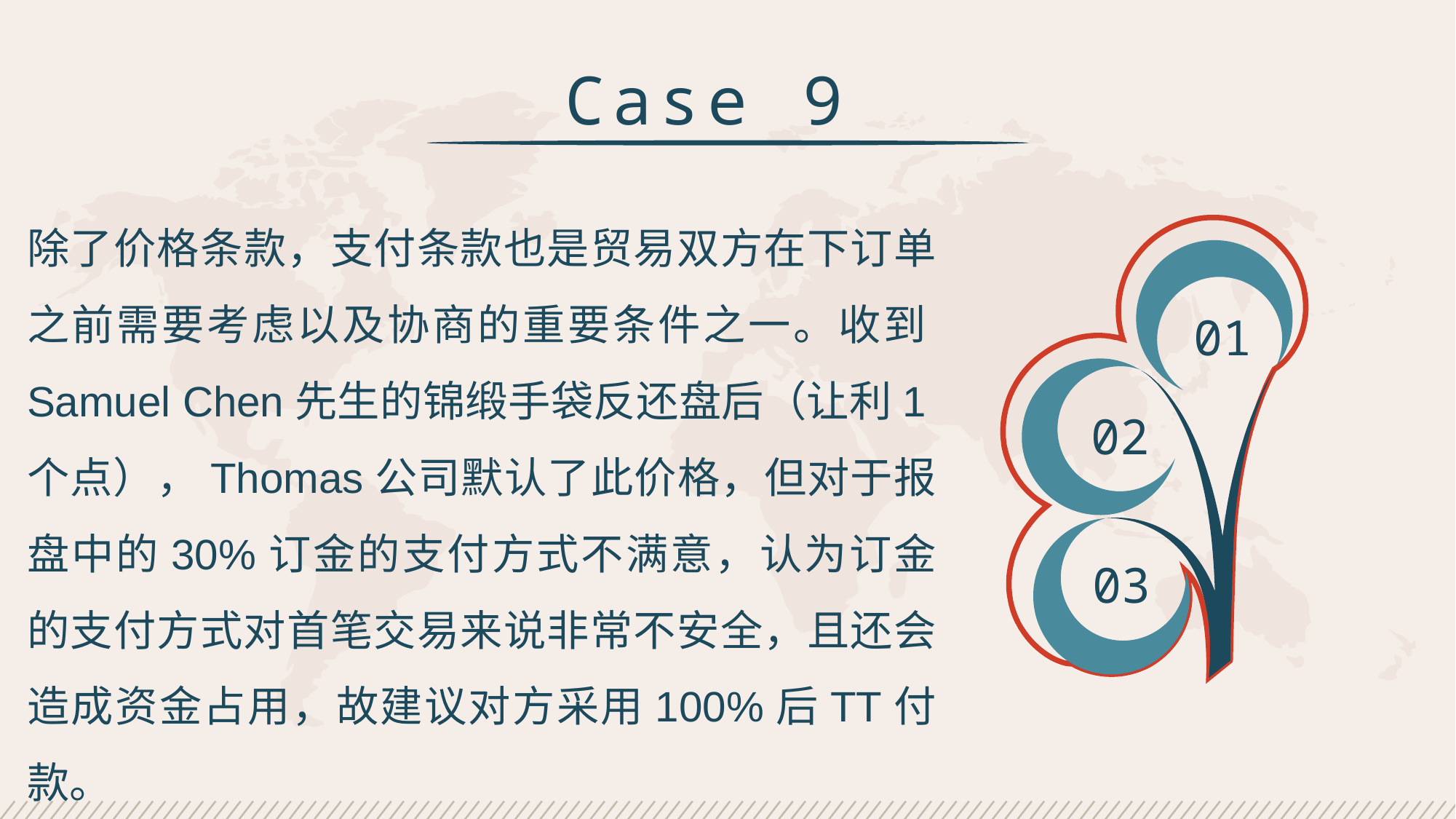

Case 9

除了价格条款，支付条款也是贸易双方在下订单之前需要考虑以及协商的重要条件之一。收到Samuel Chen先生的锦缎手袋反还盘后（让利1个点），Thomas公司默认了此价格，但对于报盘中的30%订金的支付方式不满意，认为订金的支付方式对首笔交易来说非常不安全，且还会造成资金占用，故建议对方采用100%后TT付款。

01
02
03